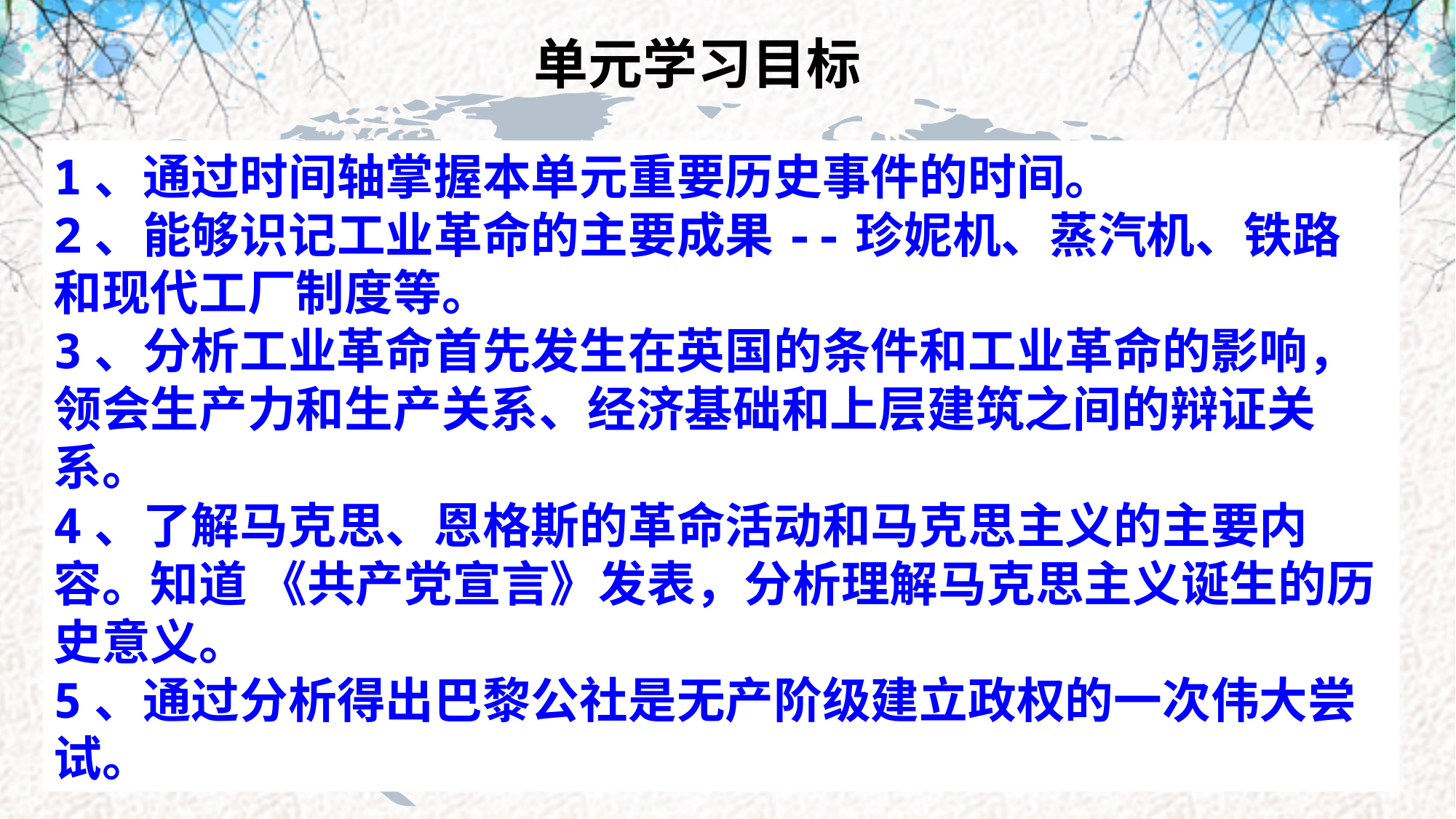

单元学习目标

1、通过时间轴掌握本单元重要历史事件的时间。
2、能够识记工业革命的主要成果--珍妮机、蒸汽机、铁路和现代工厂制度等。
3、分析工业革命首先发生在英国的条件和工业革命的影响，领会生产力和生产关系、经济基础和上层建筑之间的辩证关系。
4、了解马克思、恩格斯的革命活动和马克思主义的主要内容。知道 《共产党宣言》发表，分析理解马克思主义诞生的历史意义。
5、通过分析得出巴黎公社是无产阶级建立政权的一次伟大尝试。